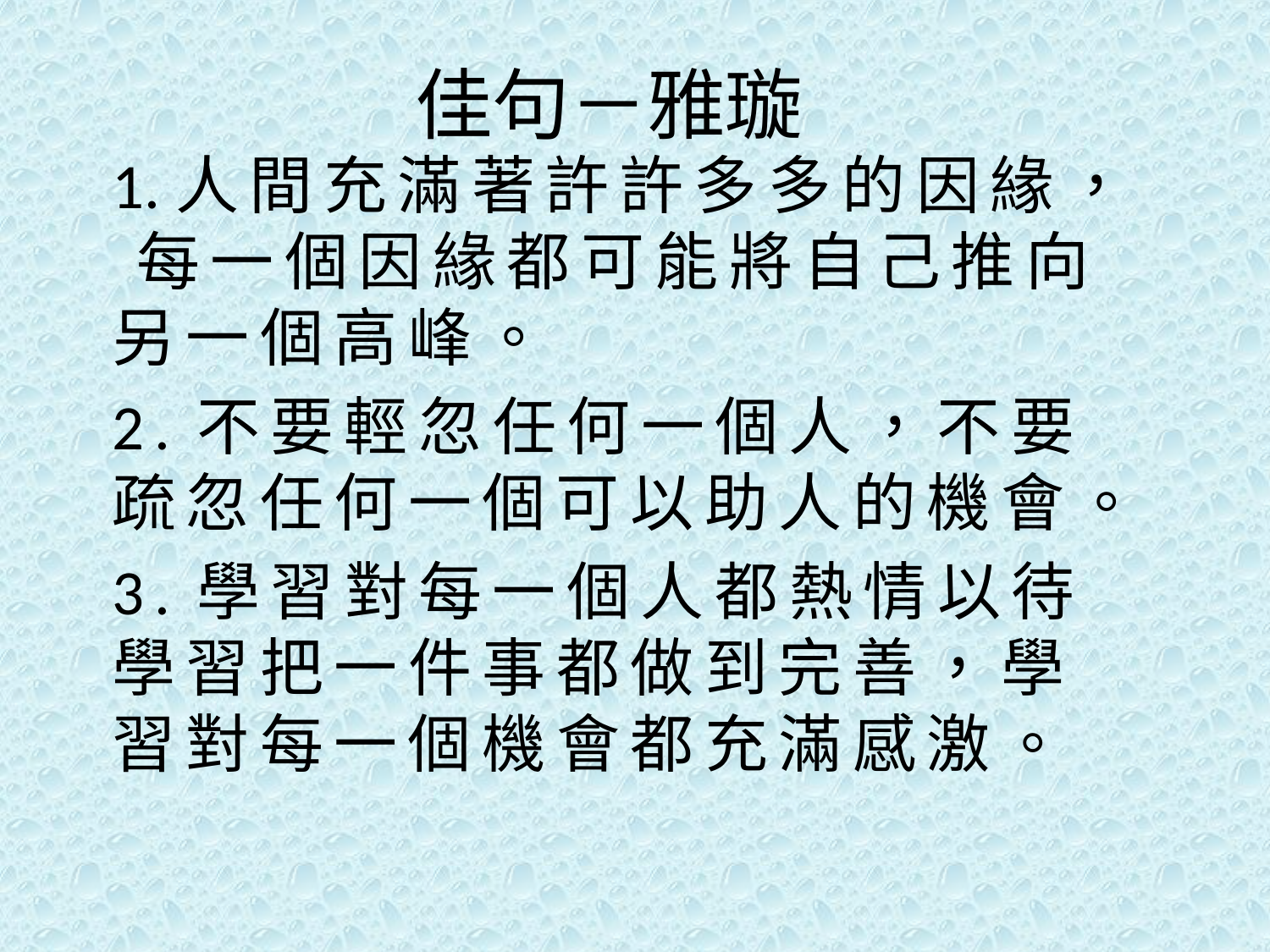

# 佳句－雅璇
1.人間充滿著許許多多的因緣， 每一個因緣都可能將自己推向另一個高峰。
2.不要輕忽任何一個人，不要疏忽任何一個可以助人的機會。
3.學習對每一個人都熱情以待學習把一件事都做到完善，學習對每一個機會都充滿感激。